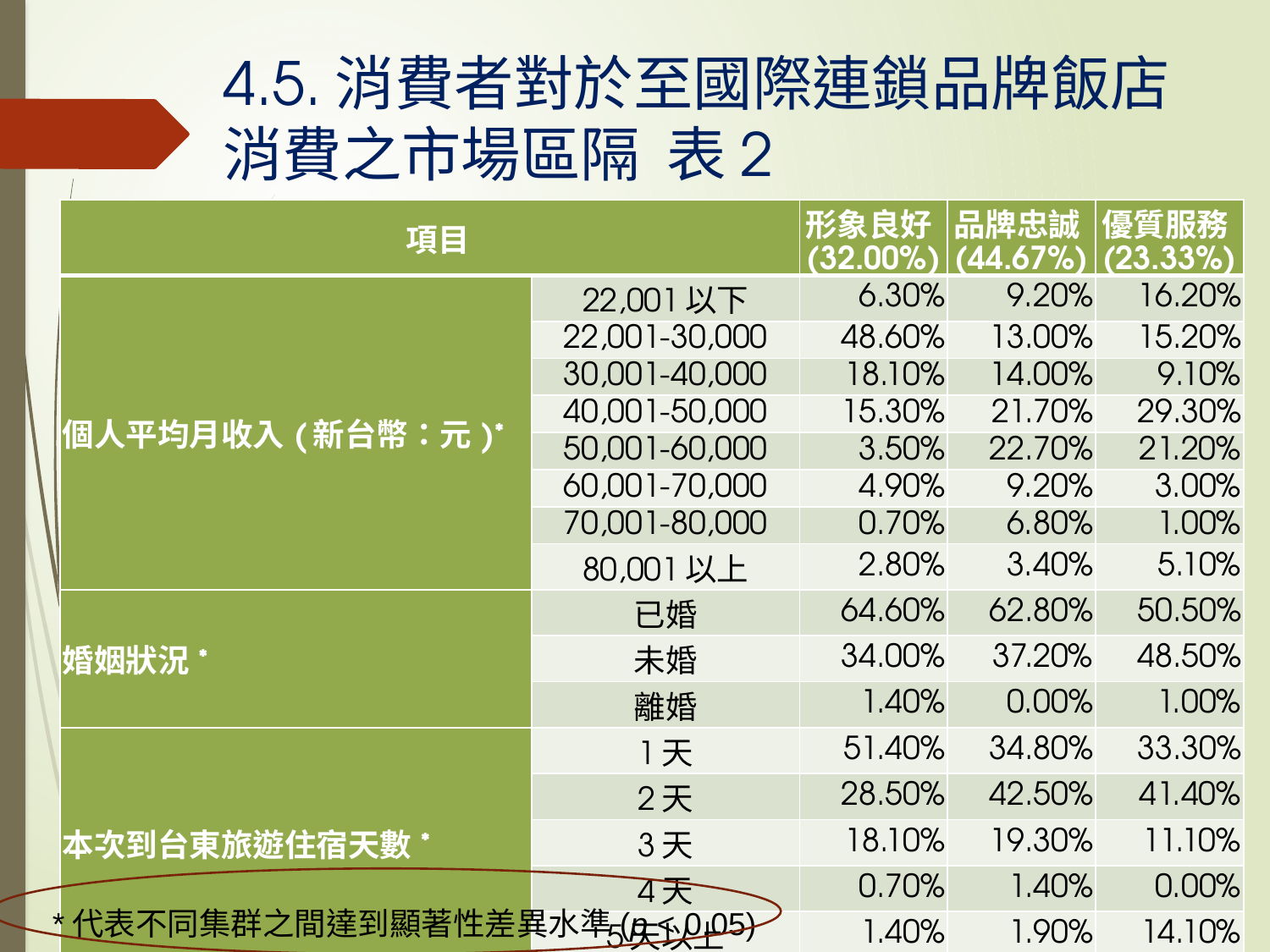

# 4.5.消費者對於至國際連鎖品牌飯店消費之市場區隔  表2
| 項目 |  | 形象良好(32.00%) | 品牌忠誠(44.67%) | 優質服務(23.33%) |
| --- | --- | --- | --- | --- |
| 個人平均月收入(新台幣：元)\* | 22,001以下 | 6.30% | 9.20% | 16.20% |
|  | 22,001-30,000 | 48.60% | 13.00% | 15.20% |
|  | 30,001-40,000 | 18.10% | 14.00% | 9.10% |
|  | 40,001-50,000 | 15.30% | 21.70% | 29.30% |
|  | 50,001-60,000 | 3.50% | 22.70% | 21.20% |
|  | 60,001-70,000 | 4.90% | 9.20% | 3.00% |
|  | 70,001-80,000 | 0.70% | 6.80% | 1.00% |
|  | 80,001以上 | 2.80% | 3.40% | 5.10% |
| 婚姻狀況\* | 已婚 | 64.60% | 62.80% | 50.50% |
|  | 未婚 | 34.00% | 37.20% | 48.50% |
|  | 離婚 | 1.40% | 0.00% | 1.00% |
| 本次到台東旅遊住宿天數\* | 1天 | 51.40% | 34.80% | 33.30% |
|  | 2天 | 28.50% | 42.50% | 41.40% |
|  | 3天 | 18.10% | 19.30% | 11.10% |
|  | 4天 | 0.70% | 1.40% | 0.00% |
|  | 5天以上 | 1.40% | 1.90% | 14.10% |

*代表不同集群之間達到顯著性差異水準(p < 0.05)